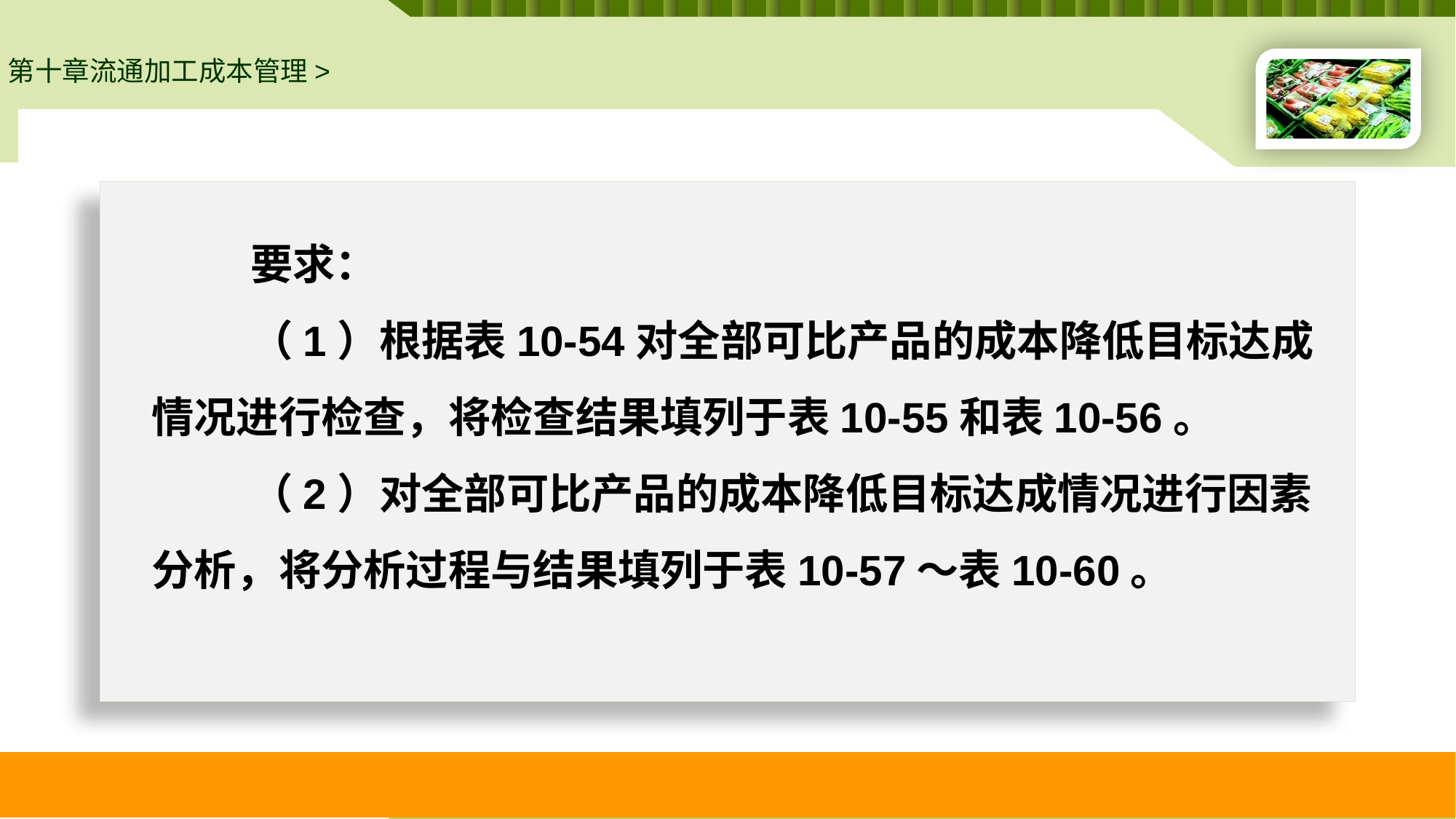

第十章流通加工成本管理>
要求：
（1）根据表10-54对全部可比产品的成本降低目标达成情况进行检查，将检查结果填列于表10-55和表10-56。
（2）对全部可比产品的成本降低目标达成情况进行因素分析，将分析过程与结果填列于表10-57～表10-60。